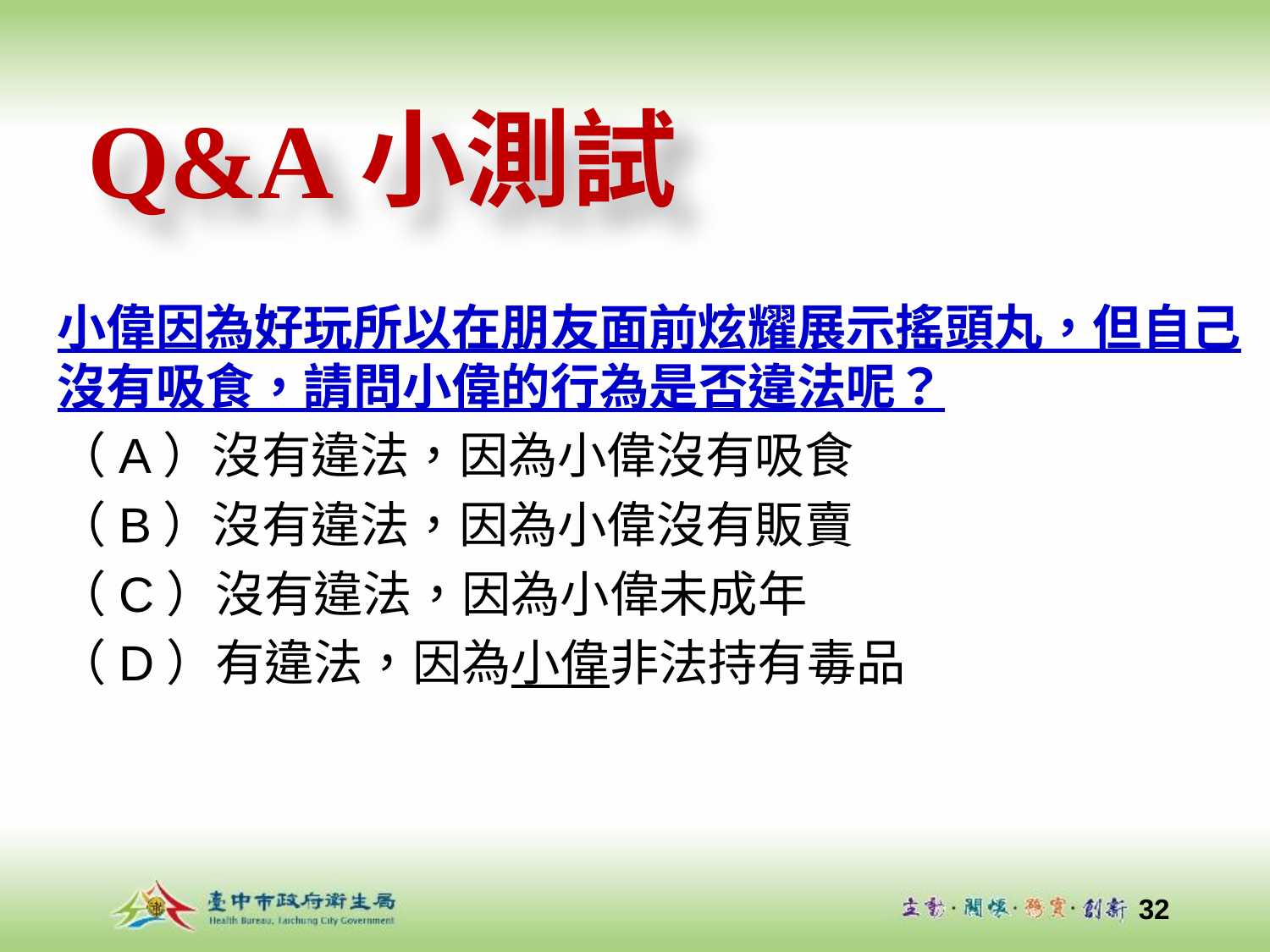

#

Q&A小測試

小偉因為好玩所以在朋友面前炫耀展示搖頭丸，但自己沒有吸食，請問小偉的行為是否違法呢？
（A）沒有違法，因為小偉沒有吸食
（B）沒有違法，因為小偉沒有販賣
（C）沒有違法，因為小偉未成年
（D）有違法，因為小偉非法持有毒品

32